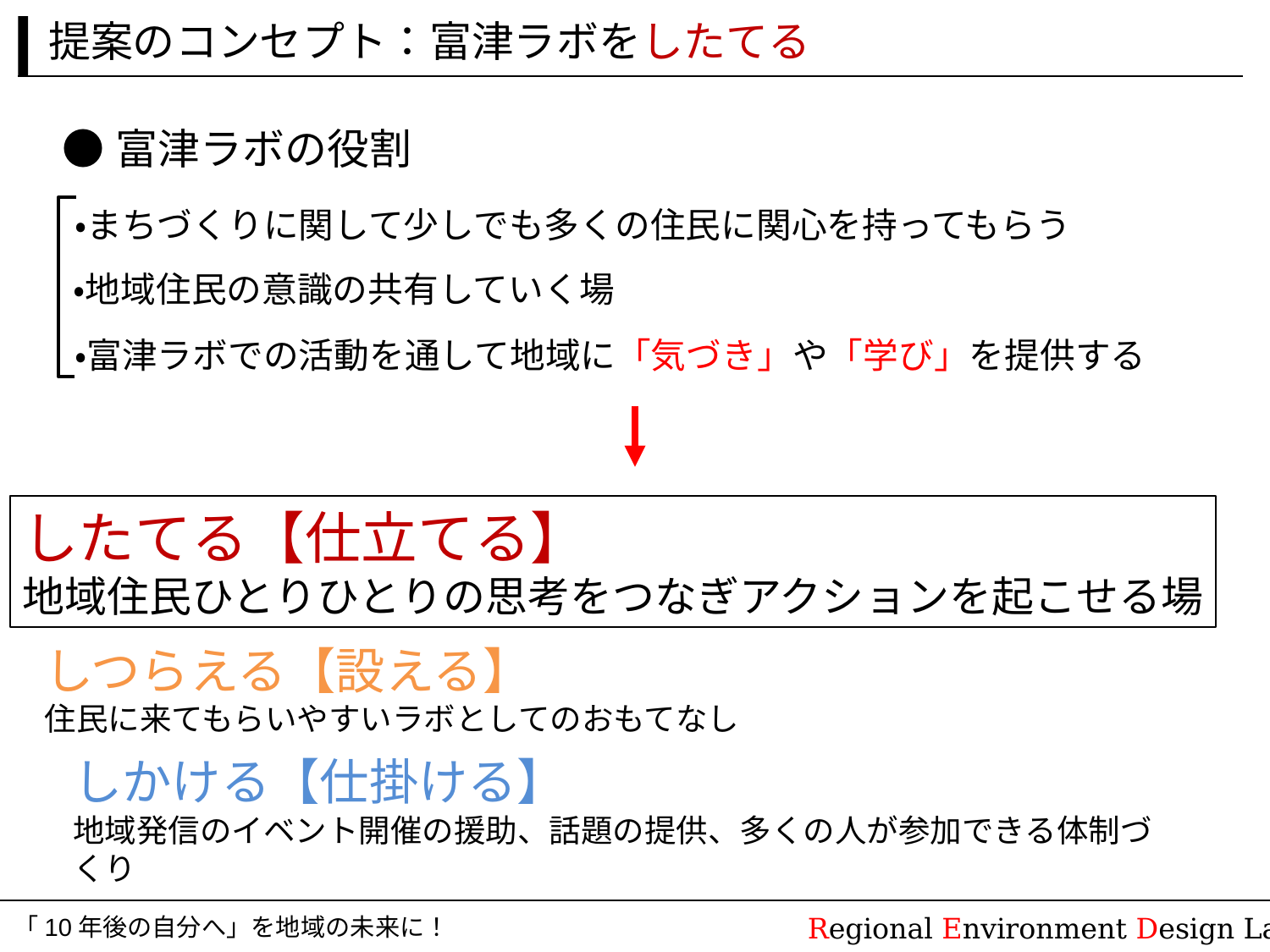

提案のコンセプト：富津ラボをしたてる
●富津ラボの役割

・まちづくりに関して少しでも多くの住民に関心を持ってもらう
・地域住民の意識の共有していく場
・富津ラボでの活動を通して地域に「気づき」や「学び」を提供する
したてる【仕立てる】
地域住民ひとりひとりの思考をつなぎアクションを起こせる場
しつらえる【設える】
住民に来てもらいやすいラボとしてのおもてなし
しかける【仕掛ける】
地域発信のイベント開催の援助、話題の提供、多くの人が参加できる体制づくり